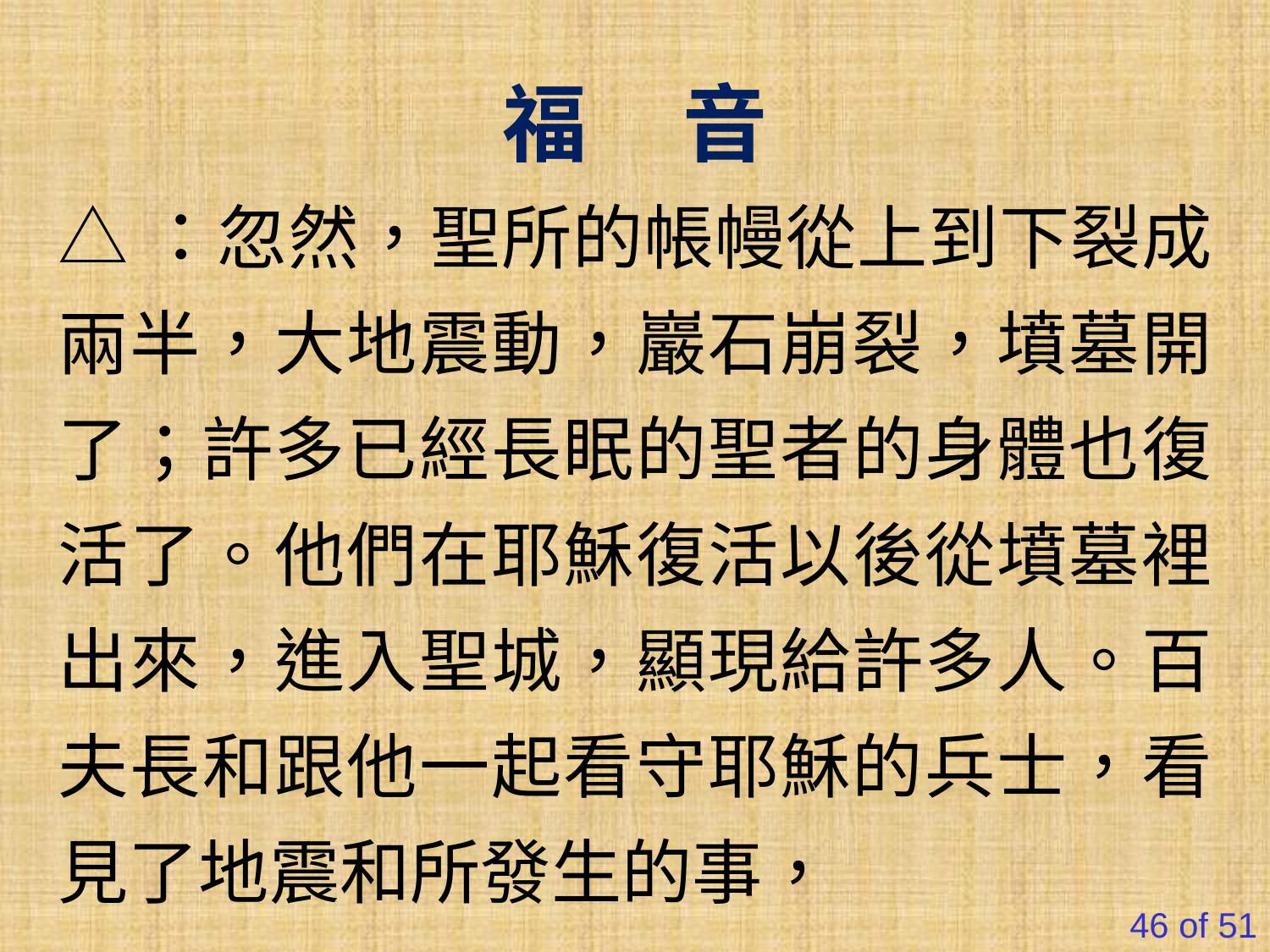

福     音
△：忽然，聖所的帳幔從上到下裂成兩半，大地震動，巖石崩裂，墳墓開了；許多已經長眠的聖者的身體也復活了。他們在耶穌復活以後從墳墓裡出來，進入聖城，顯現給許多人。百夫長和跟他一起看守耶穌的兵士，看見了地震和所發生的事，
46 of 51